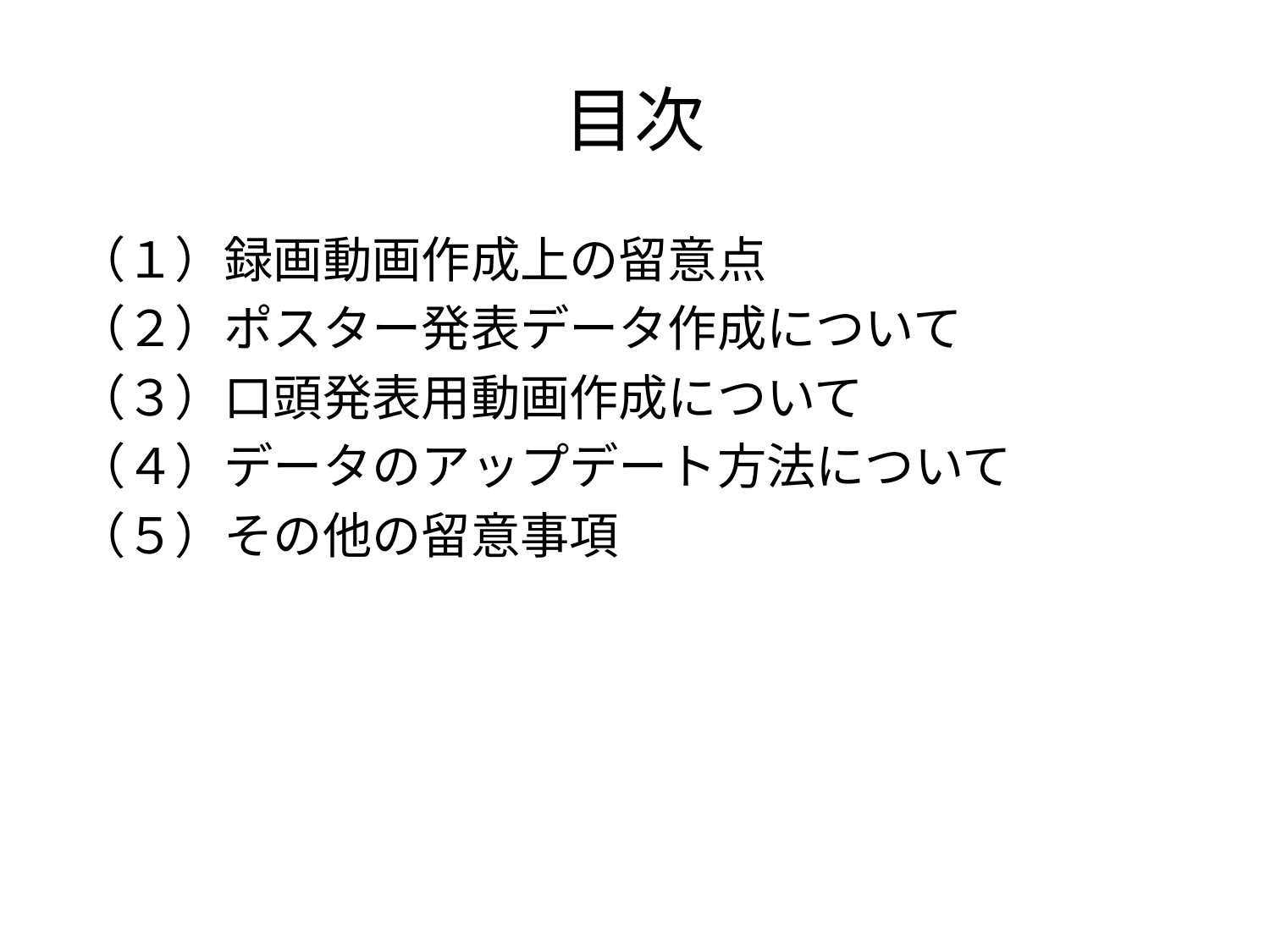

# 目次
（１）録画動画作成上の留意点
（２）ポスター発表データ作成について
（３）口頭発表用動画作成について
（４）データのアップデート方法について
（５）その他の留意事項